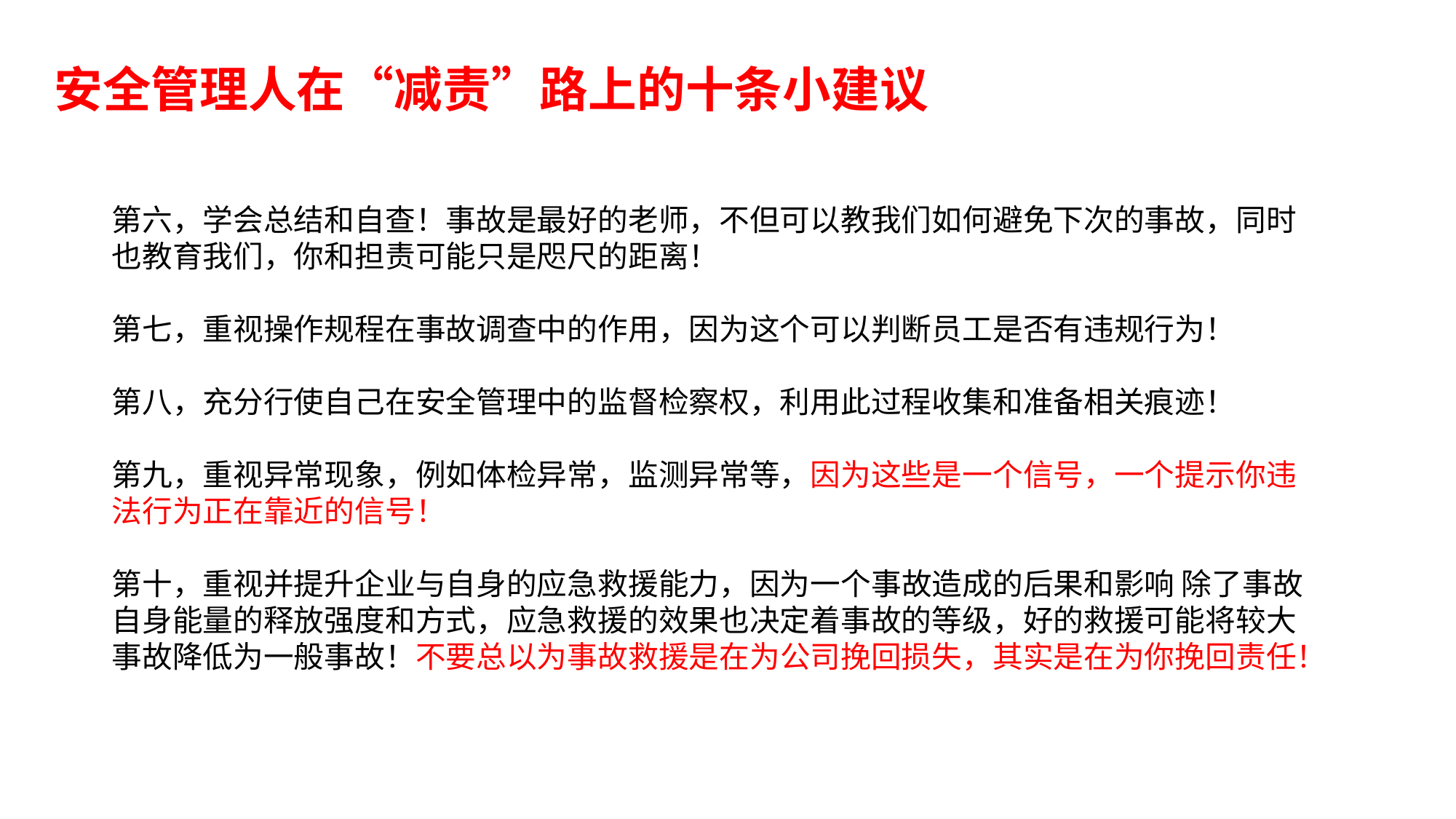

安全管理人在“减责”路上的十条小建议
第六，学会总结和自查！事故是最好的老师，不但可以教我们如何避免下次的事故，同时也教育我们，你和担责可能只是咫尺的距离！

第七，重视操作规程在事故调查中的作用，因为这个可以判断员工是否有违规行为！

第八，充分行使自己在安全管理中的监督检察权，利用此过程收集和准备相关痕迹！

第九，重视异常现象，例如体检异常，监测异常等，因为这些是一个信号，一个提示你违法行为正在靠近的信号！

第十，重视并提升企业与自身的应急救援能力，因为一个事故造成的后果和影响 除了事故自身能量的释放强度和方式，应急救援的效果也决定着事故的等级，好的救援可能将较大事故降低为一般事故！不要总以为事故救援是在为公司挽回损失，其实是在为你挽回责任！